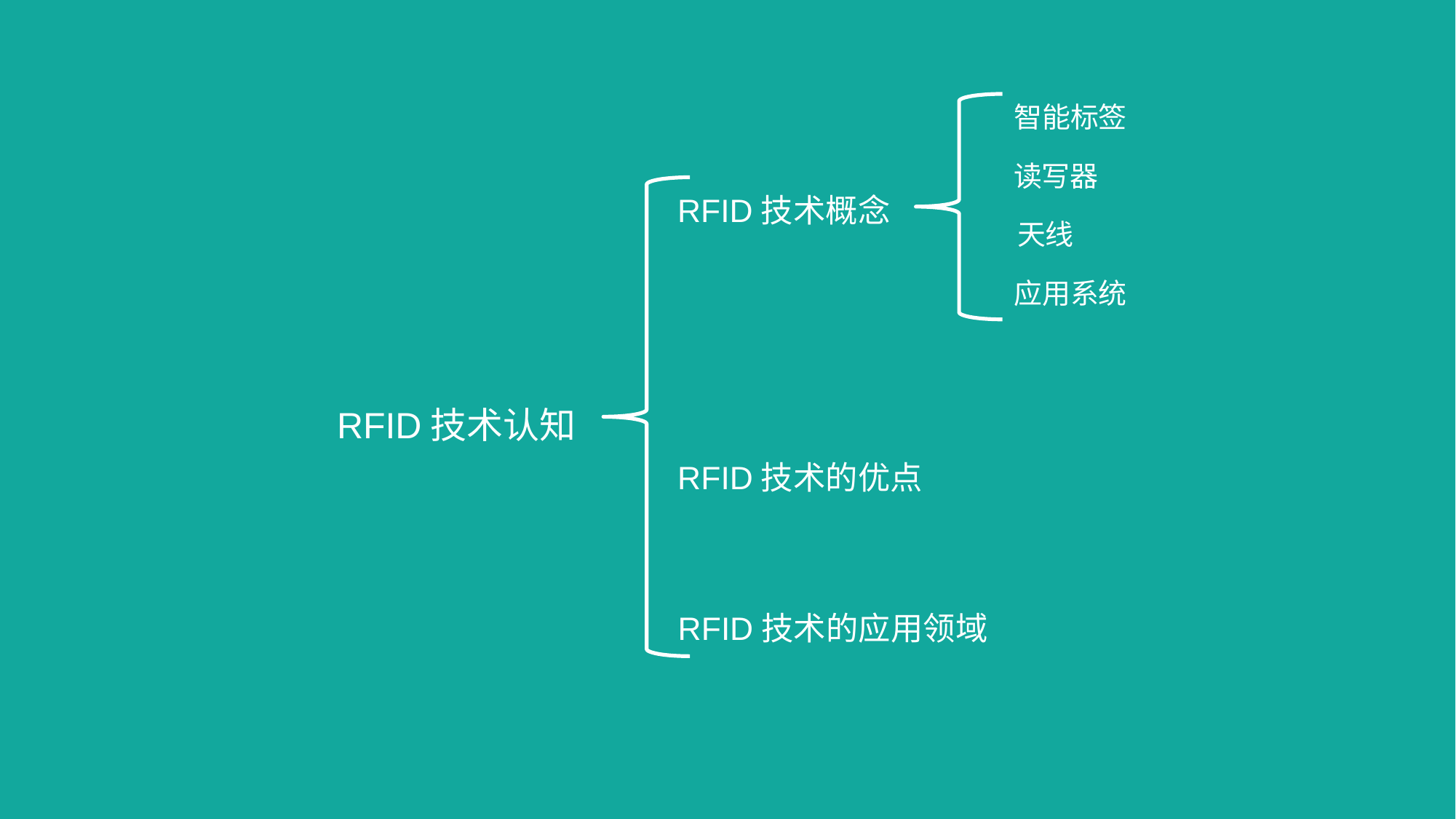

智能标签

读写器

RFID技术概念
天线
应用系统
RFID技术认知
RFID技术的优点
RFID技术的应用领域